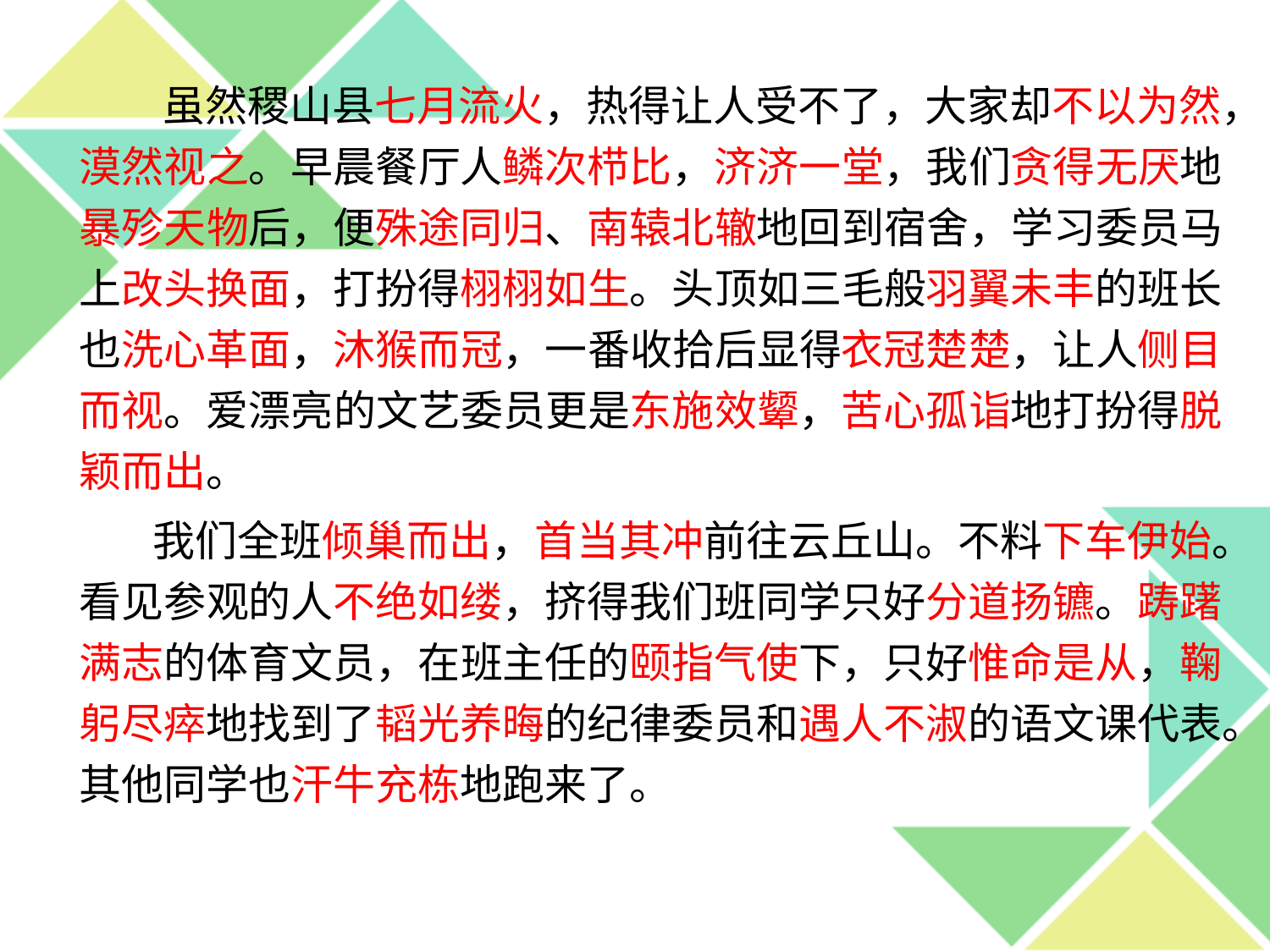

虽然稷山县七月流火，热得让人受不了，大家却不以为然，漠然视之。早晨餐厅人鳞次栉比，济济一堂，我们贪得无厌地暴殄天物后，便殊途同归、南辕北辙地回到宿舍，学习委员马上改头换面，打扮得栩栩如生。头顶如三毛般羽翼未丰的班长也洗心革面，沐猴而冠，一番收拾后显得衣冠楚楚，让人侧目而视。爱漂亮的文艺委员更是东施效颦，苦心孤诣地打扮得脱颖而出。
          我们全班倾巢而出，首当其冲前往云丘山。不料下车伊始。看见参观的人不绝如缕，挤得我们班同学只好分道扬镳。踌躇满志的体育文员，在班主任的颐指气使下，只好惟命是从，鞠躬尽瘁地找到了韬光养晦的纪律委员和遇人不淑的语文课代表。其他同学也汗牛充栋地跑来了。